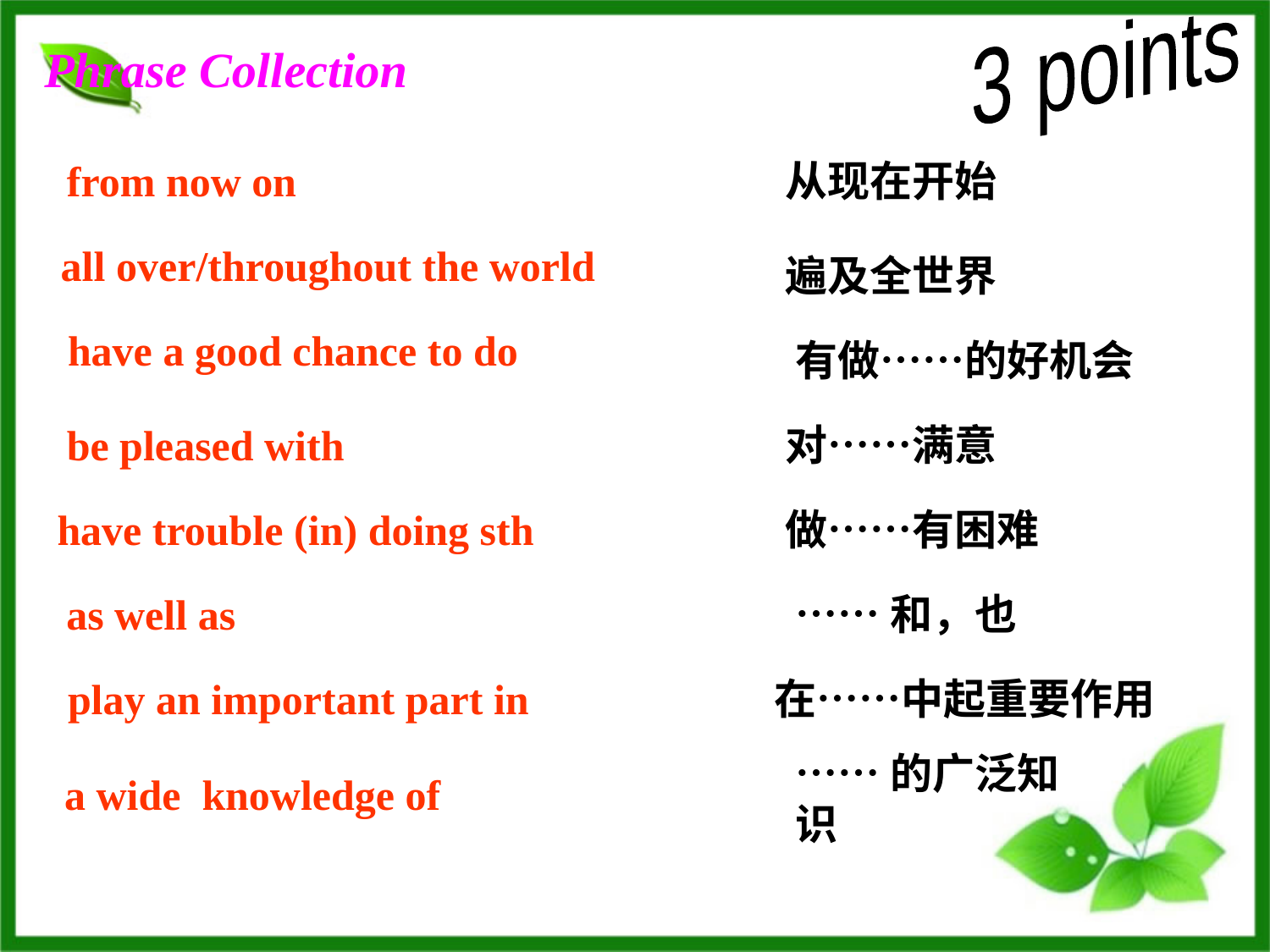

3 points
Phrase Collection
from now on
从现在开始
all over/throughout the world
遍及全世界
have a good chance to do
有做……的好机会
be pleased with
对……满意
 have trouble (in) doing sth
做……有困难
as well as
……和，也
play an important part in
在……中起重要作用
……的广泛知识
a wide  knowledge of